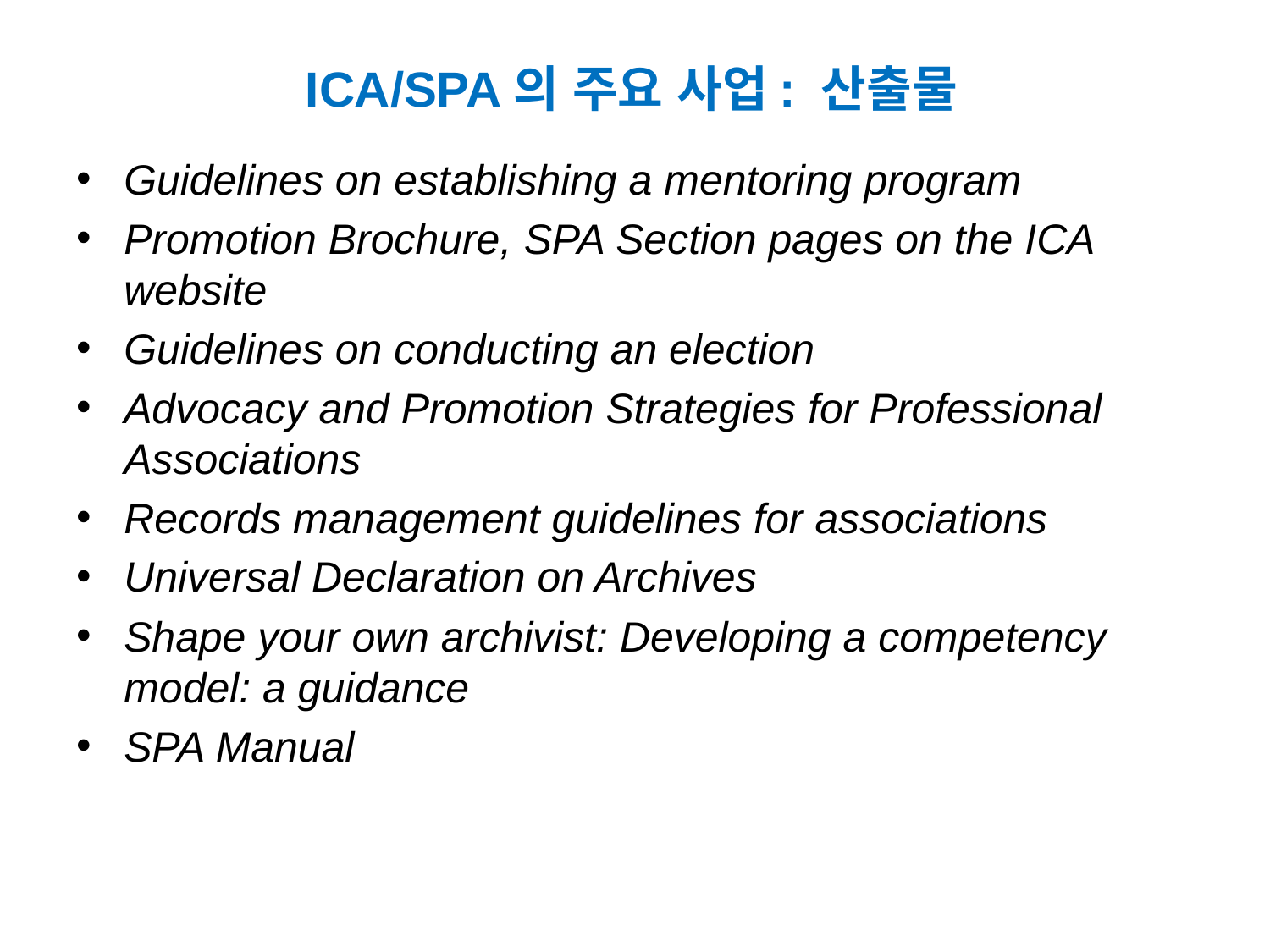

# ICA/SPA의 주요 사업: 산출물
Guidelines on establishing a mentoring program
Promotion Brochure, SPA Section pages on the ICA website
Guidelines on conducting an election
Advocacy and Promotion Strategies for Professional Associations
Records management guidelines for associations
Universal Declaration on Archives
Shape your own archivist: Developing a competency model: a guidance
SPA Manual